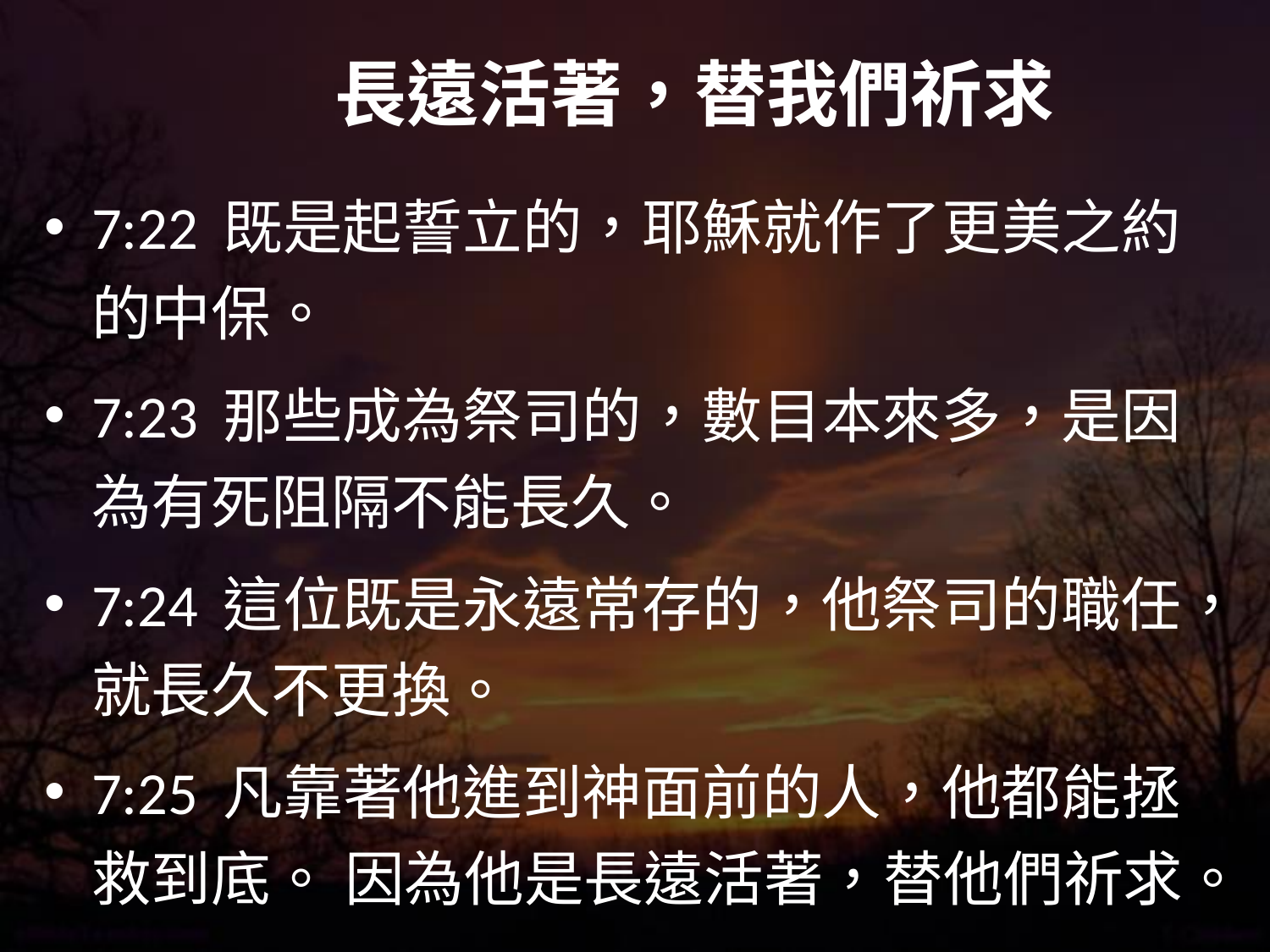

# 長遠活著，替我們祈求
7:22 既是起誓立的，耶穌就作了更美之約的中保。
7:23 那些成為祭司的，數目本來多，是因為有死阻隔不能長久。
7:24 這位既是永遠常存的，他祭司的職任，就長久不更換。
7:25 凡靠著他進到神面前的人，他都能拯救到底。 因為他是長遠活著，替他們祈求。